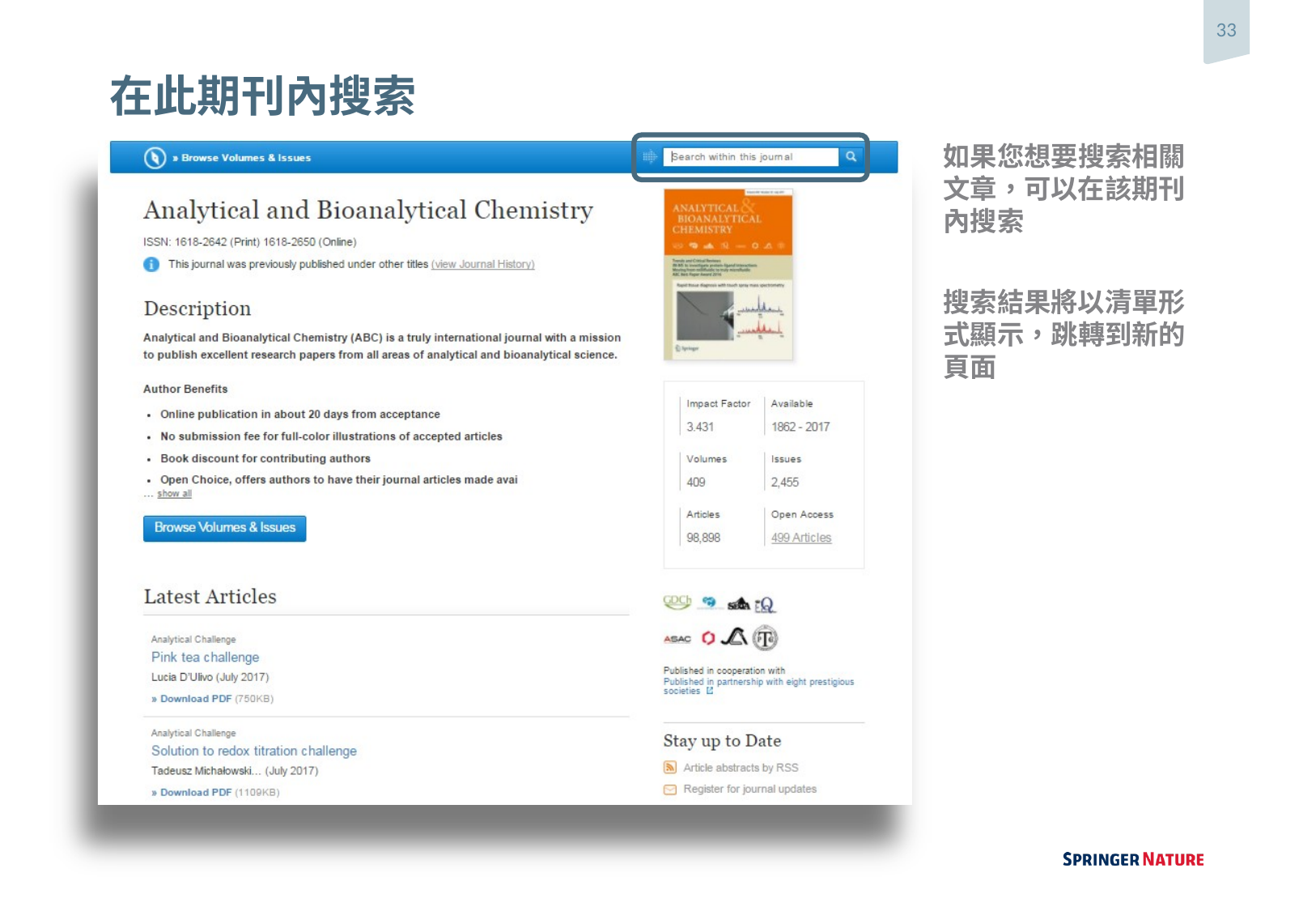

33
# 在此期刊內搜索

如果您想要搜索相關文章，可以在該期刊內搜索

搜索結果將以清單形式顯示，跳轉到新的頁面